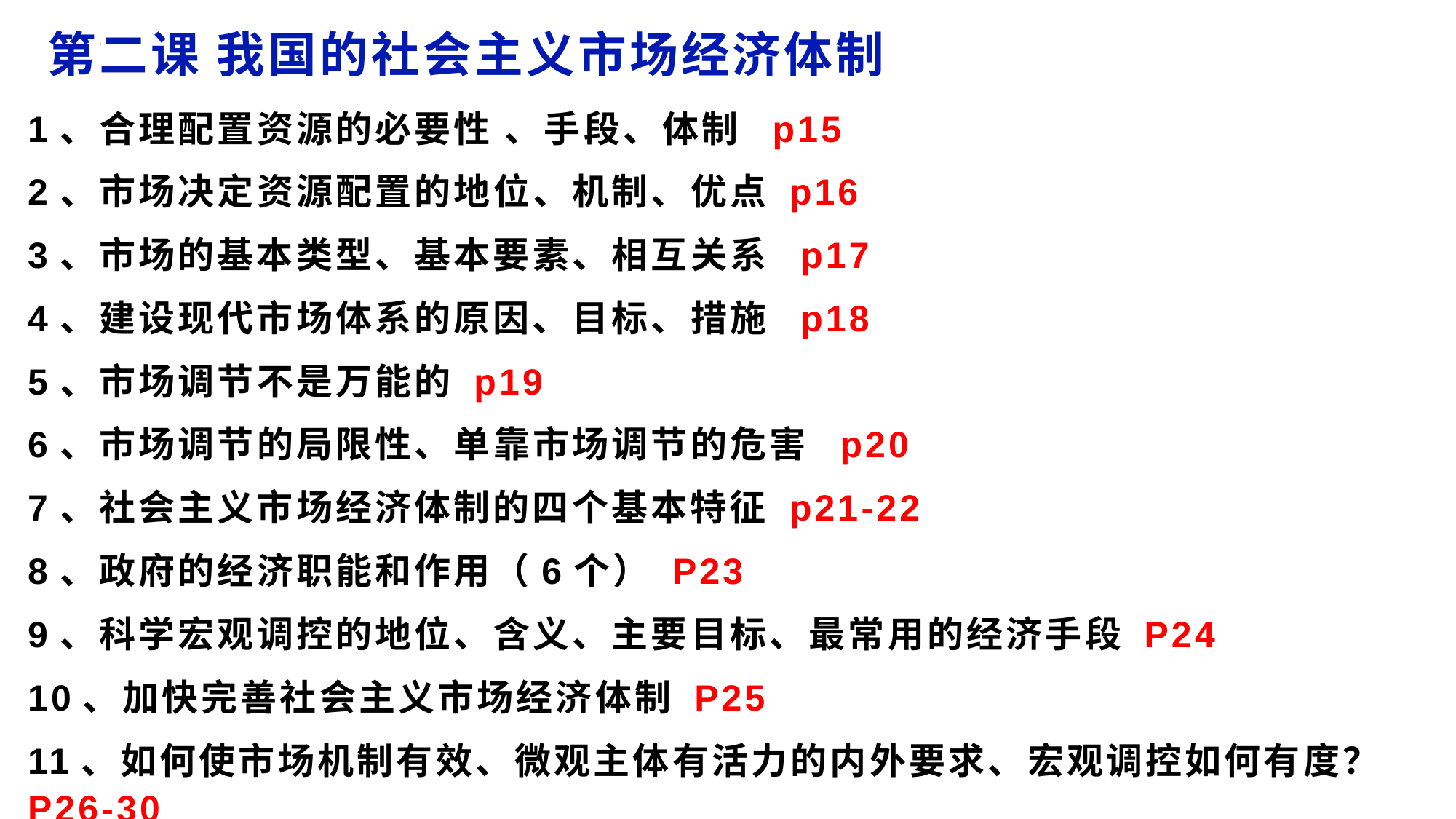

# 第二课 我国的社会主义市场经济体制
1、合理配置资源的必要性 、手段、体制  p15
2、市场决定资源配置的地位、机制、优点 p16
3、市场的基本类型、基本要素、相互关系  p17
4、建设现代市场体系的原因、目标、措施  p18
5、市场调节不是万能的 p19
6、市场调节的局限性、单靠市场调节的危害  p20
7、社会主义市场经济体制的四个基本特征 p21-22
8、政府的经济职能和作用（6个） P23
9、科学宏观调控的地位、含义、主要目标、最常用的经济手段 P24
10、加快完善社会主义市场经济体制 P25
11、如何使市场机制有效、微观主体有活力的内外要求、宏观调控如何有度？P26-30